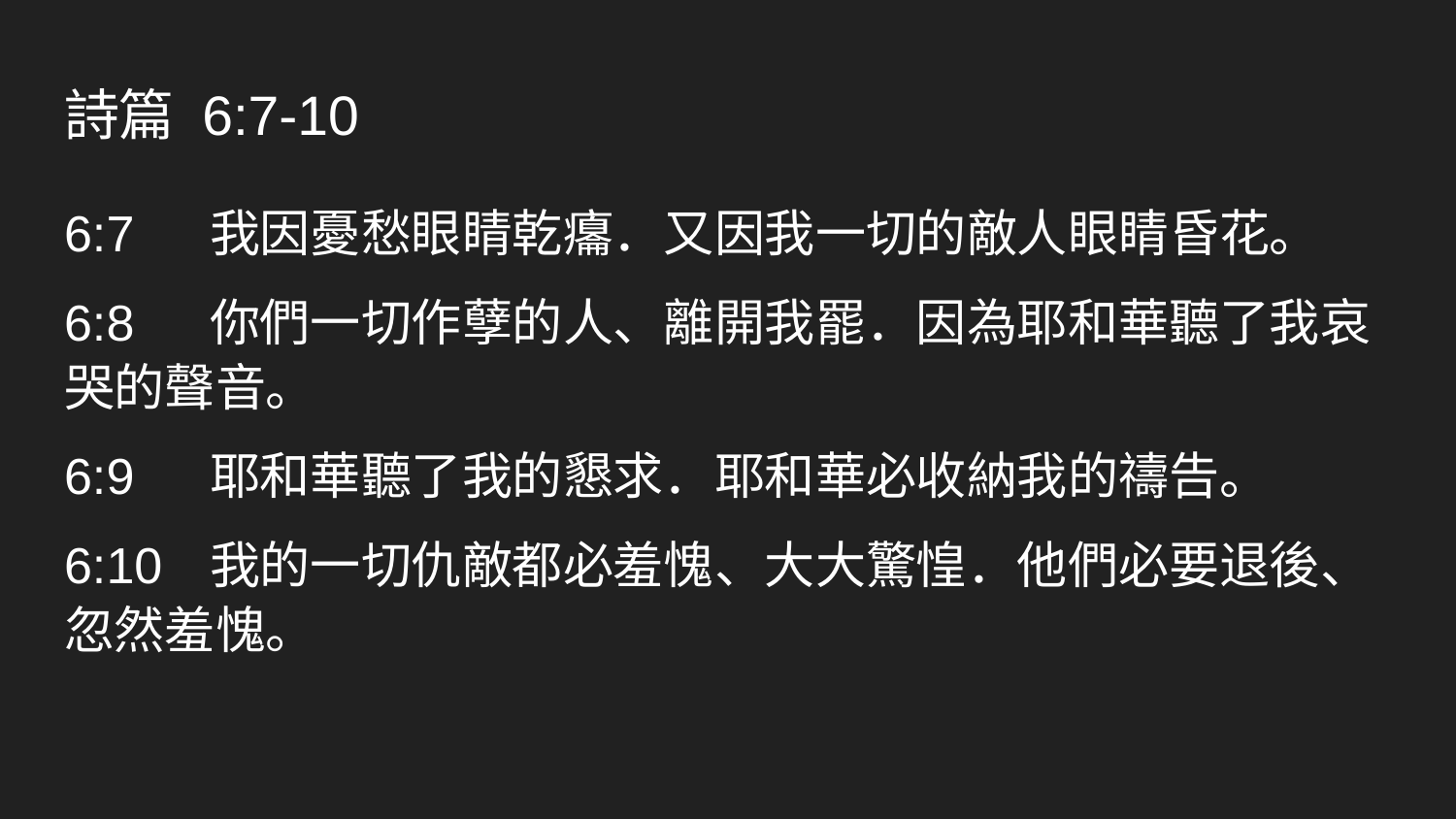

# 詩篇 6:7-10
6:7	我因憂愁眼睛乾癟．又因我一切的敵人眼睛昏花。
6:8	你們一切作孽的人、離開我罷．因為耶和華聽了我哀哭的聲音。
6:9	耶和華聽了我的懇求．耶和華必收納我的禱告。
6:10	我的一切仇敵都必羞愧、大大驚惶．他們必要退後、忽然羞愧。